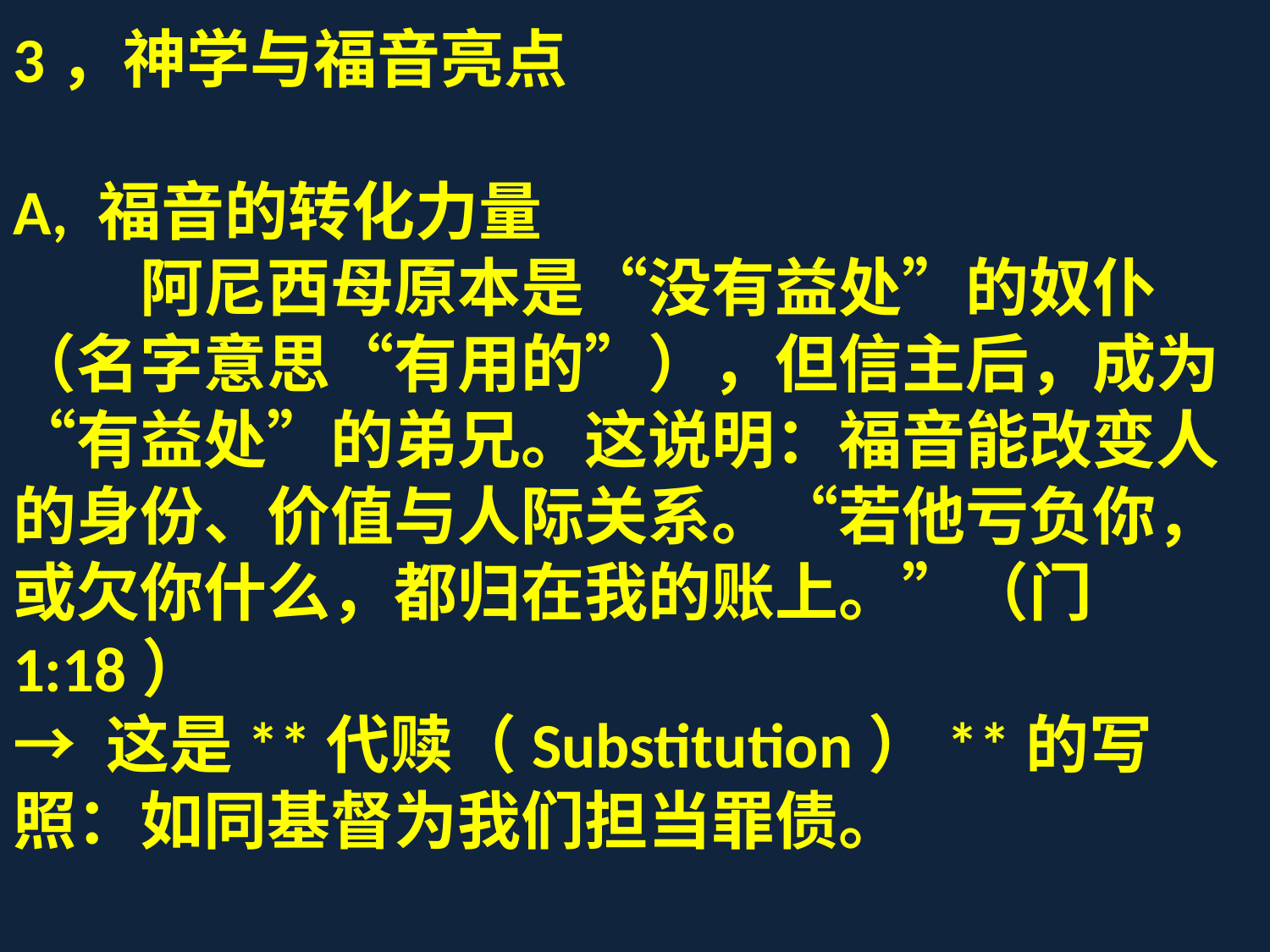

3，神学与福音亮点

A, 福音的转化力量
	阿尼西母原本是“没有益处”的奴仆（名字意思“有用的”），但信主后，成为“有益处”的弟兄。这说明：福音能改变人的身份、价值与人际关系。“若他亏负你，或欠你什么，都归在我的账上。”（门1:18）
→ 这是**代赎（Substitution）**的写照：如同基督为我们担当罪债。